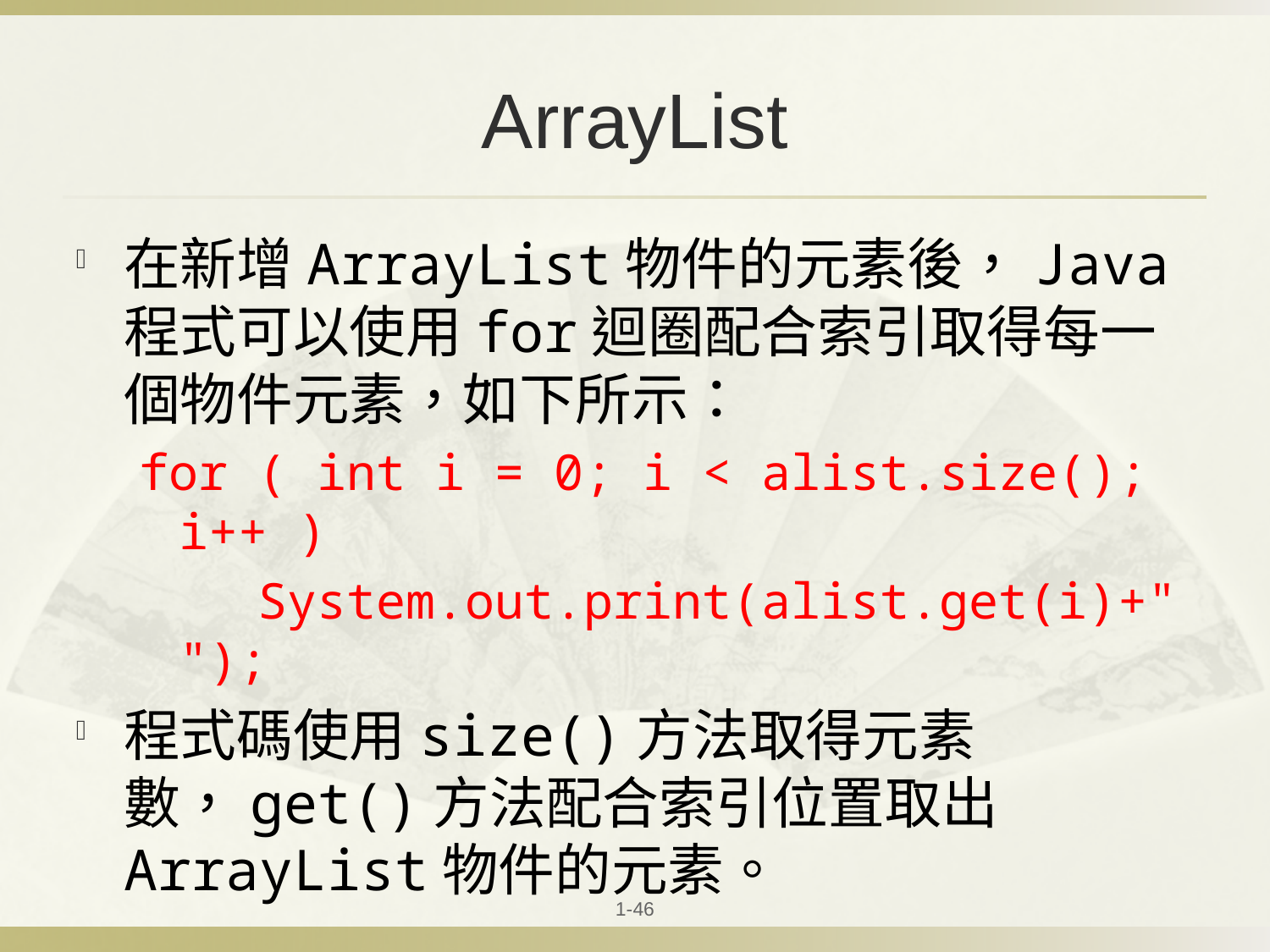

# ArrayList
在新增ArrayList物件的元素後，Java程式可以使用for迴圈配合索引取得每一個物件元素，如下所示：
for ( int i = 0; i < alist.size(); i++ )
    System.out.print(alist.get(i)+" ");
程式碼使用size()方法取得元素數，get()方法配合索引位置取出ArrayList物件的元素。
1-46